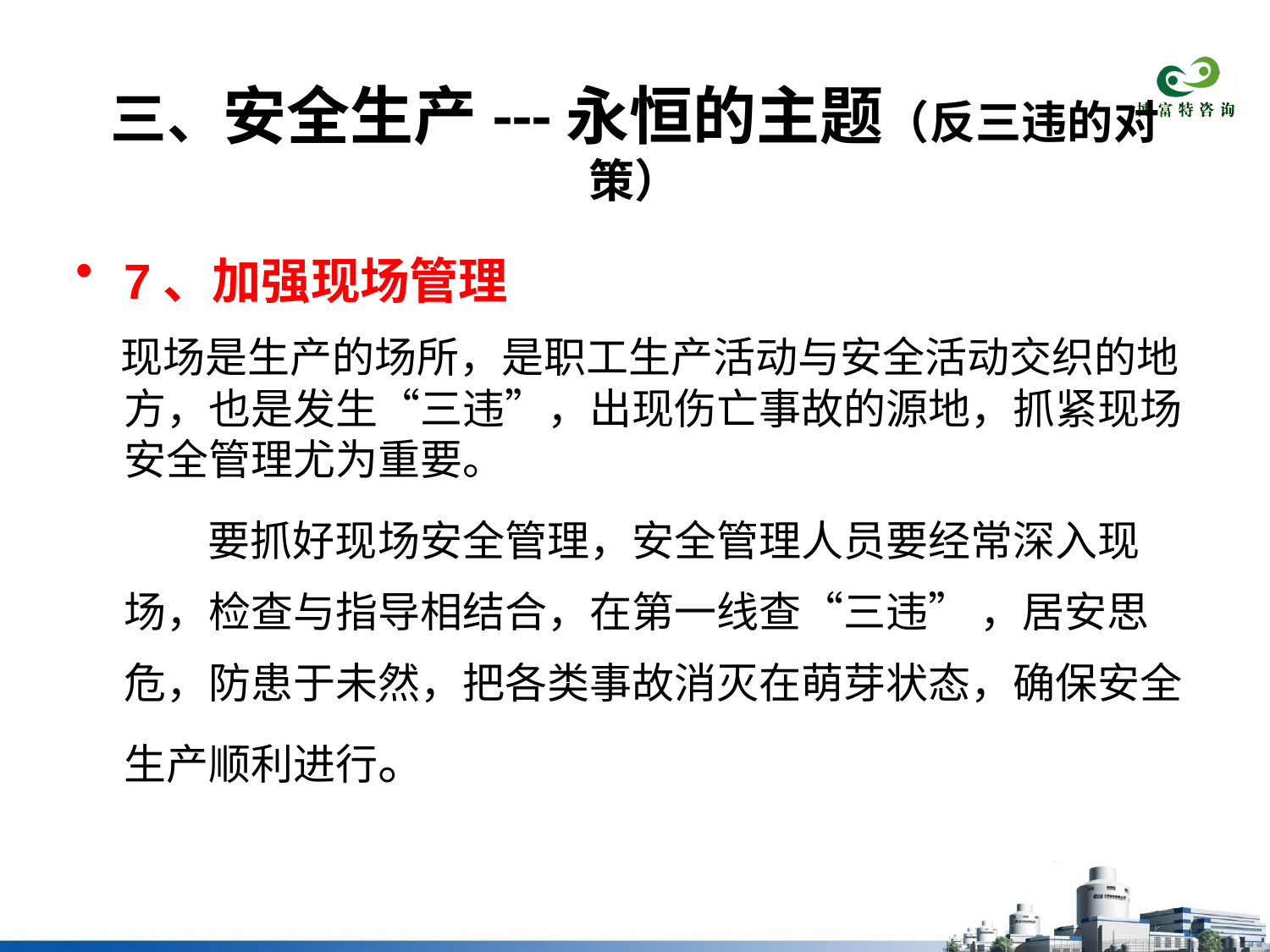

# 三、安全生产---永恒的主题（反三违的对策）
7、加强现场管理
   现场是生产的场所，是职工生产活动与安全活动交织的地方，也是发生“三违”，出现伤亡事故的源地，抓紧现场安全管理尤为重要。
　　     要抓好现场安全管理，安全管理人员要经常深入现场，检查与指导相结合，在第一线查“三违” ，居安思危，防患于未然，把各类事故消灭在萌芽状态，确保安全生产顺利进行。